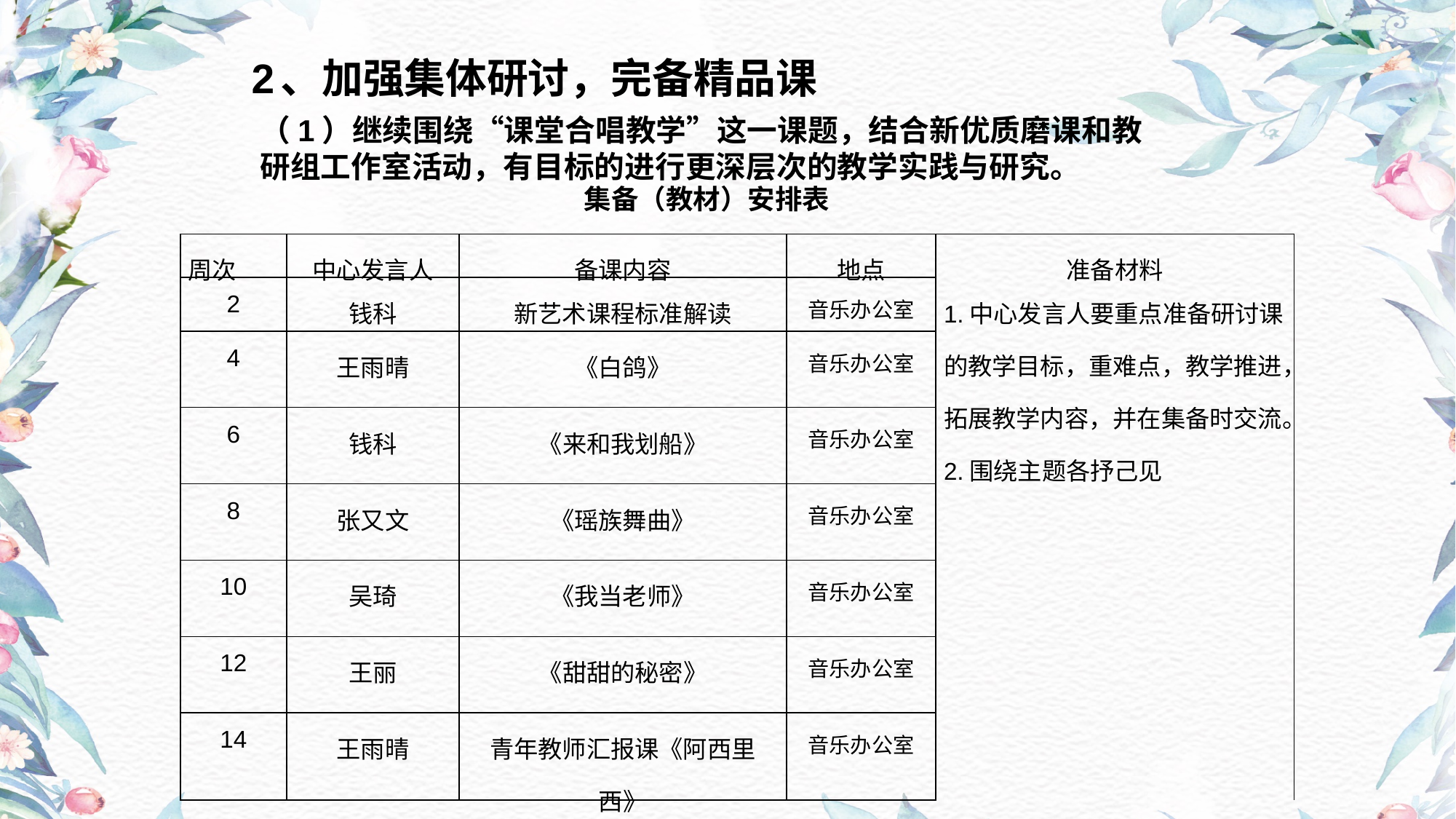

2、加强集体研讨，完备精品课

（1）继续围绕“课堂合唱教学”这一课题，结合新优质磨课和教研组工作室活动，有目标的进行更深层次的教学实践与研究。
集备（教材）安排表
| 周次 | 中心发言人 | 备课内容 | 地点 | 准备材料 |
| --- | --- | --- | --- | --- |
| 2 | 钱科 | 新艺术课程标准解读 | 音乐办公室 | 1.中心发言人要重点准备研讨课的教学目标，重难点，教学推进，拓展教学内容，并在集备时交流。 2.围绕主题各抒己见 |
| 4 | 王雨晴 | 《白鸽》 | 音乐办公室 |  |
| 6 | 钱科 | 《来和我划船》 | 音乐办公室 |  |
| 8 | 张又文 | 《瑶族舞曲》 | 音乐办公室 |  |
| 10 | 吴琦 | 《我当老师》 | 音乐办公室 |  |
| 12 | 王丽 | 《甜甜的秘密》 | 音乐办公室 |  |
| 14 | 王雨晴 | 青年教师汇报课《阿西里西》 | 音乐办公室 |  |